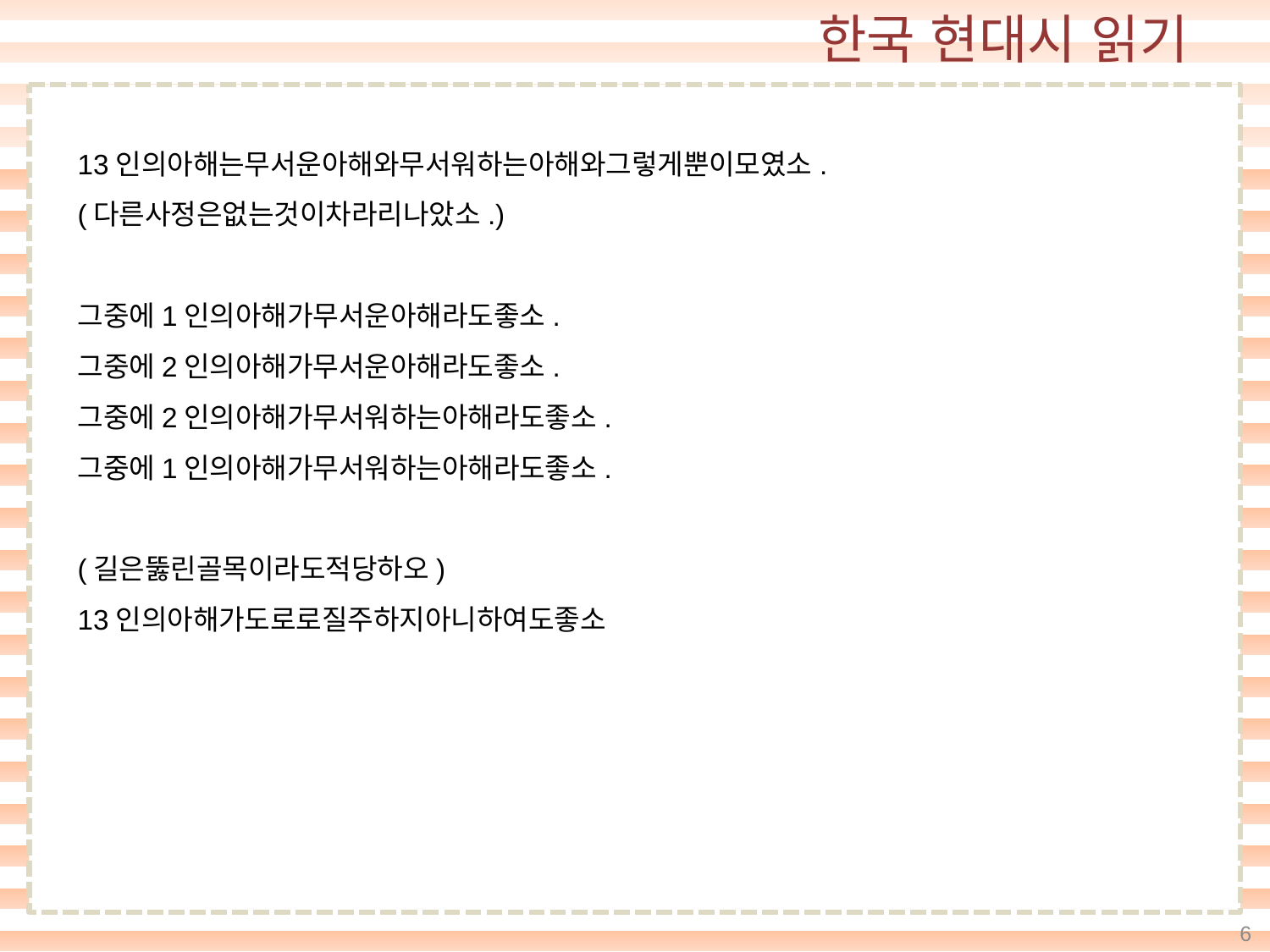

13인의아해는무서운아해와무서워하는아해와그렇게뿐이모였소.
(다른사정은없는것이차라리나았소.)

그중에1인의아해가무서운아해라도좋소.
그중에2인의아해가무서운아해라도좋소.
그중에2인의아해가무서워하는아해라도좋소.
그중에1인의아해가무서워하는아해라도좋소.

(길은뚫린골목이라도적당하오)
13인의아해가도로로질주하지아니하여도좋소
6